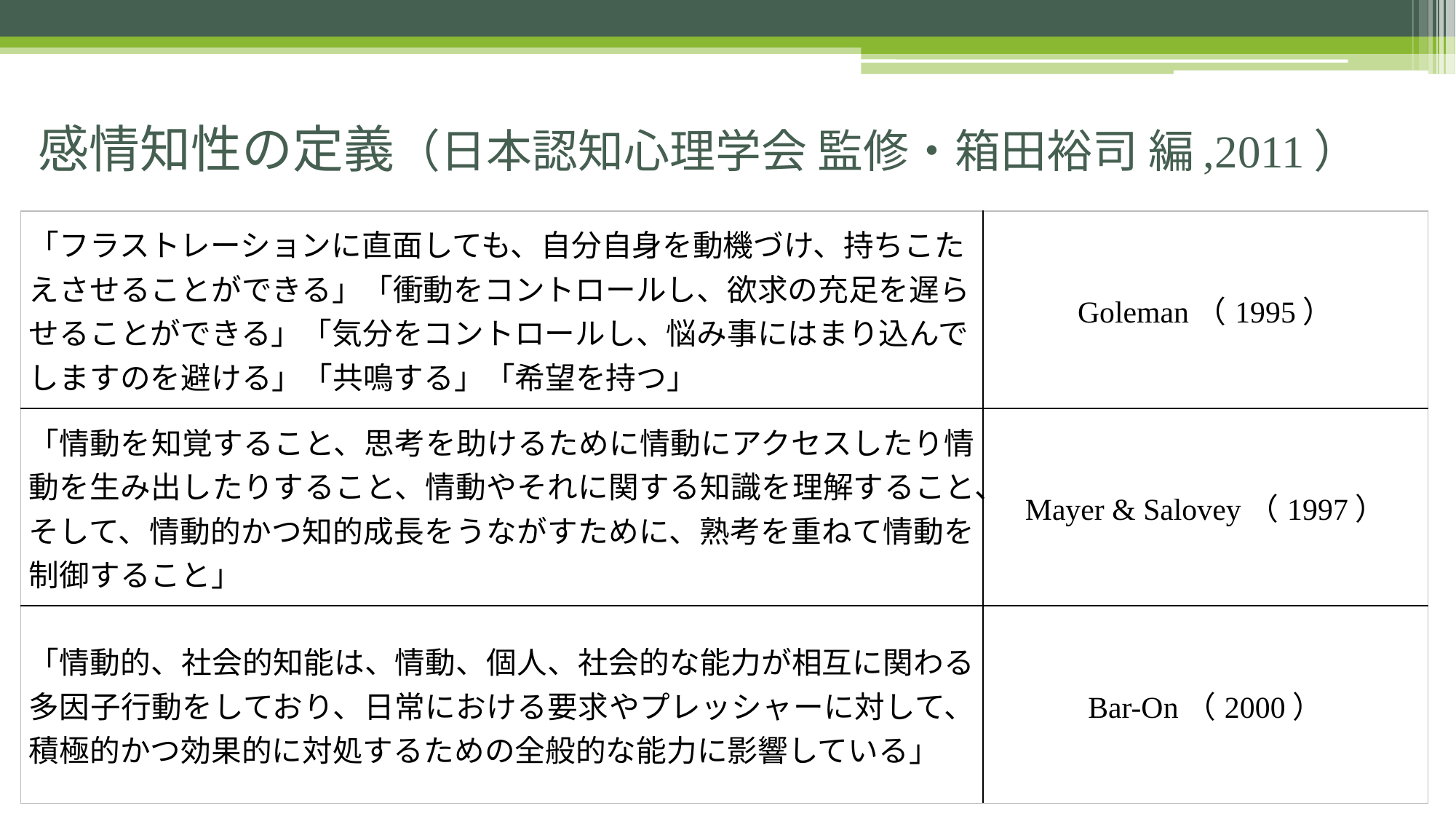

# 感情知性の定義（日本認知心理学会 監修・箱田裕司 編,2011）
| 「フラストレーションに直面しても、自分自身を動機づけ、持ちこたえさせることができる」「衝動をコントロールし、欲求の充足を遅らせることができる」「気分をコントロールし、悩み事にはまり込んでしますのを避ける」「共鳴する」「希望を持つ」 | Goleman（1995） |
| --- | --- |
| 「情動を知覚すること、思考を助けるために情動にアクセスしたり情動を生み出したりすること、情動やそれに関する知識を理解すること、そして、情動的かつ知的成長をうながすために、熟考を重ねて情動を制御すること」 | Mayer & Salovey（1997） |
| 「情動的、社会的知能は、情動、個人、社会的な能力が相互に関わる多因子行動をしており、日常における要求やプレッシャーに対して、積極的かつ効果的に対処するための全般的な能力に影響している」 | Bar-On（2000） |